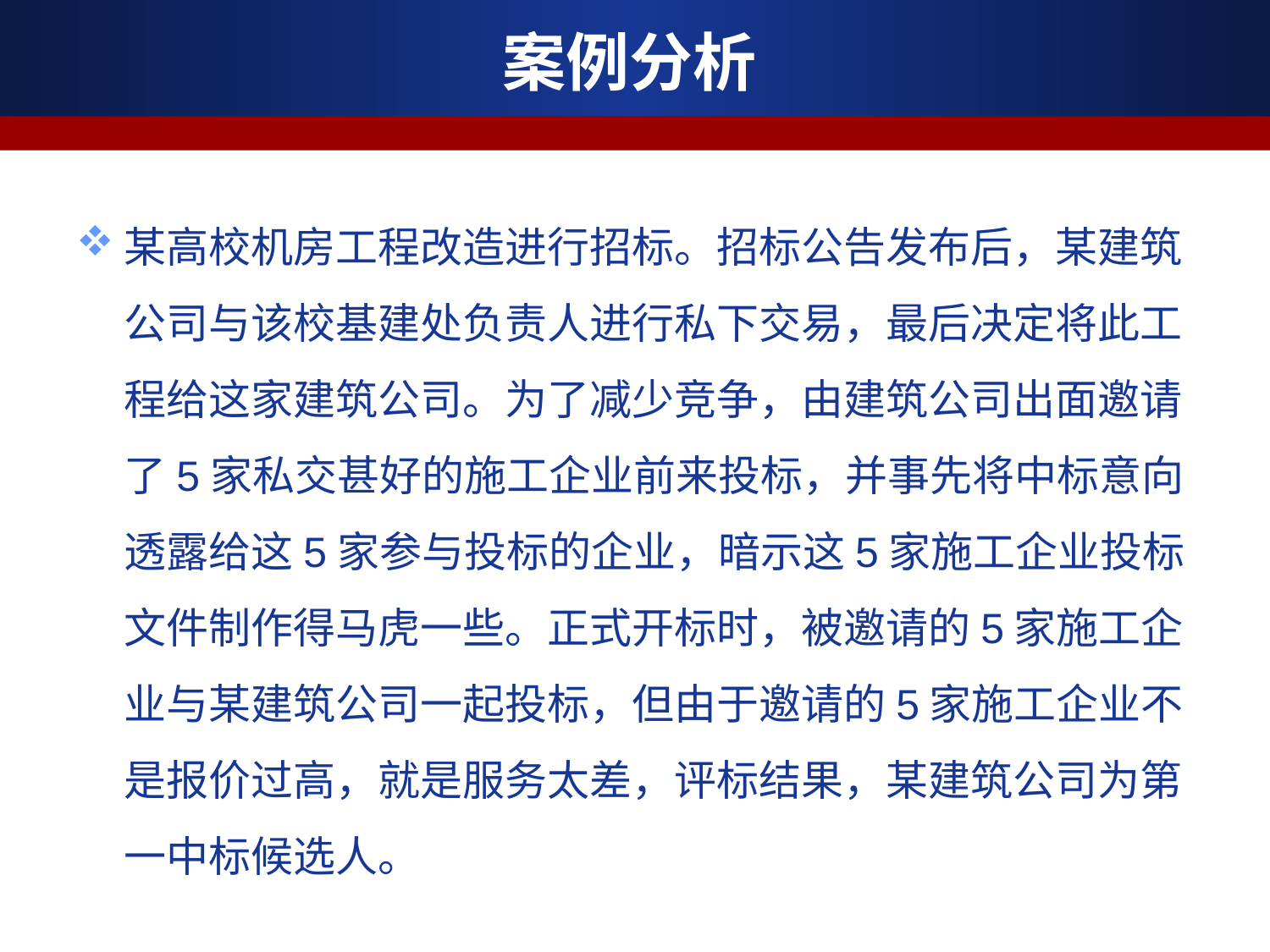

# 案例分析
某高校机房工程改造进行招标。招标公告发布后，某建筑公司与该校基建处负责人进行私下交易，最后决定将此工程给这家建筑公司。为了减少竞争，由建筑公司出面邀请了5家私交甚好的施工企业前来投标，并事先将中标意向透露给这5家参与投标的企业，暗示这5家施工企业投标文件制作得马虎一些。正式开标时，被邀请的5家施工企业与某建筑公司一起投标，但由于邀请的5家施工企业不是报价过高，就是服务太差，评标结果，某建筑公司为第一中标候选人。